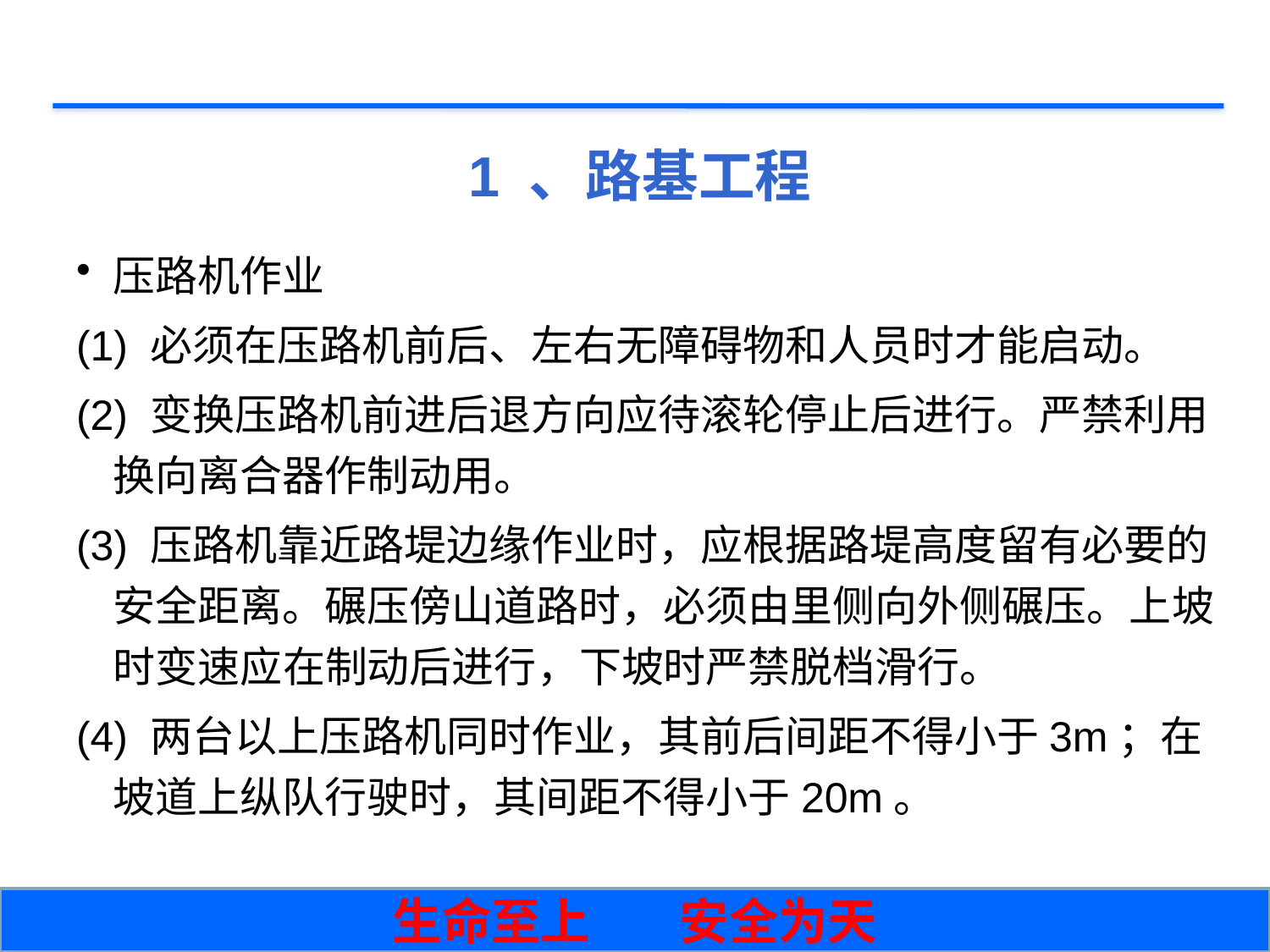

# 1 、路基工程
压路机作业
(1) 必须在压路机前后、左右无障碍物和人员时才能启动。
(2) 变换压路机前进后退方向应待滚轮停止后进行。严禁利用换向离合器作制动用。
(3) 压路机靠近路堤边缘作业时，应根据路堤高度留有必要的安全距离。碾压傍山道路时，必须由里侧向外侧碾压。上坡时变速应在制动后进行，下坡时严禁脱档滑行。
(4) 两台以上压路机同时作业，其前后间距不得小于3m；在坡道上纵队行驶时，其间距不得小于20m。